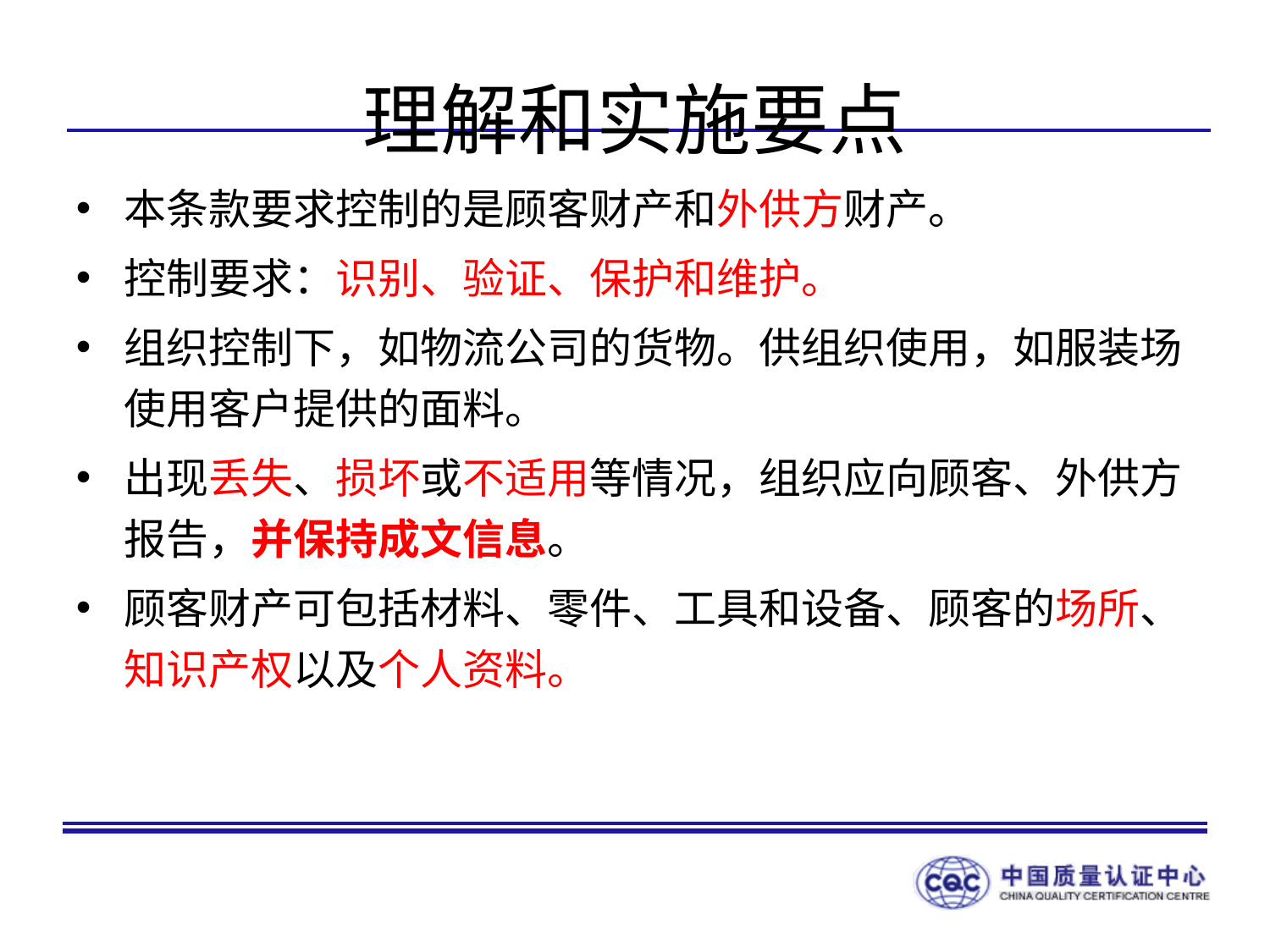

# 理解和实施要点
本条款要求控制的是顾客财产和外供方财产。
控制要求：识别、验证、保护和维护。
组织控制下，如物流公司的货物。供组织使用，如服装场使用客户提供的面料。
出现丢失、损坏或不适用等情况，组织应向顾客、外供方报告，并保持成文信息。
顾客财产可包括材料、零件、工具和设备、顾客的场所、知识产权以及个人资料。

202